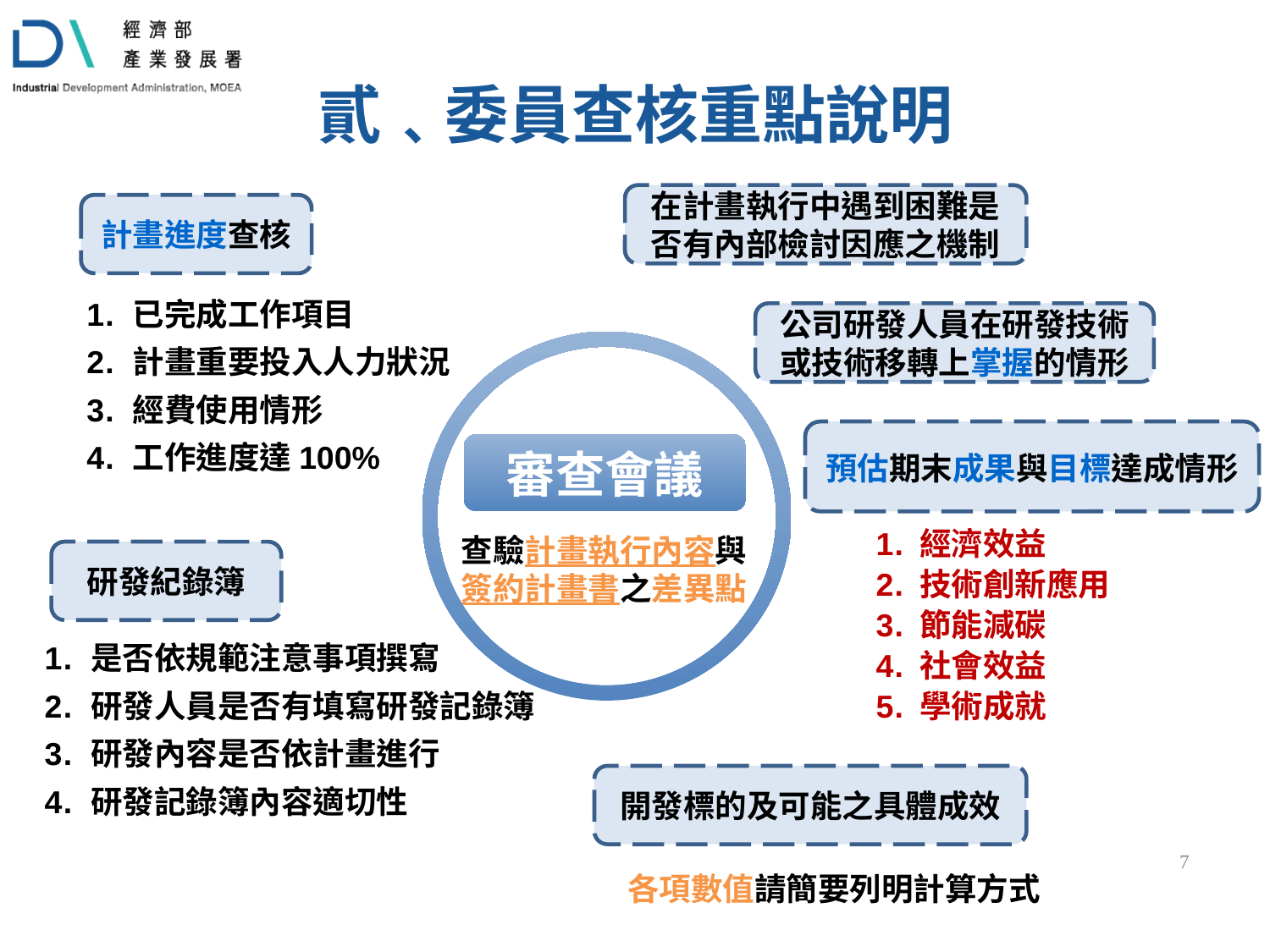

貳﹑委員查核重點說明
在計畫執行中遇到困難是否有內部檢討因應之機制
計畫進度查核
已完成工作項目
計畫重要投入人力狀況
經費使用情形
工作進度達100%
公司研發人員在研發技術或技術移轉上掌握的情形

預估期末成果與目標達成情形
審查會議
經濟效益
技術創新應用
節能減碳
社會效益
學術成就
查驗計畫執行內容與
簽約計畫書之差異點
研發紀錄簿
是否依規範注意事項撰寫
研發人員是否有填寫研發記錄簿
研發內容是否依計畫進行
研發記錄簿內容適切性
開發標的及可能之具體成效
7
各項數值請簡要列明計算方式